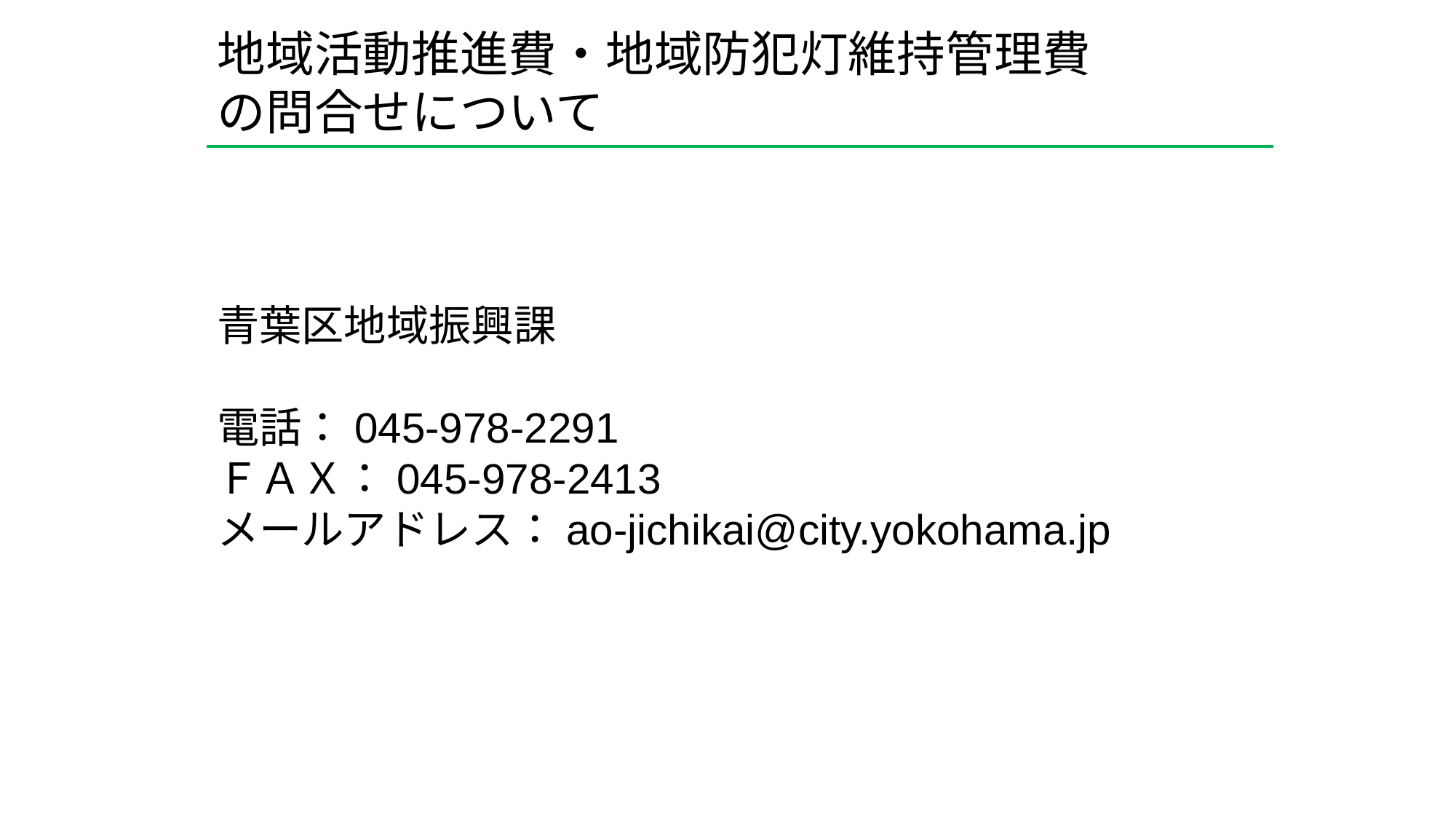

地域活動推進費・地域防犯灯維持管理費
の問合せについて
青葉区地域振興課

電話：045-978-2291
ＦＡＸ：045-978-2413
メールアドレス：ao-jichikai@city.yokohama.jp